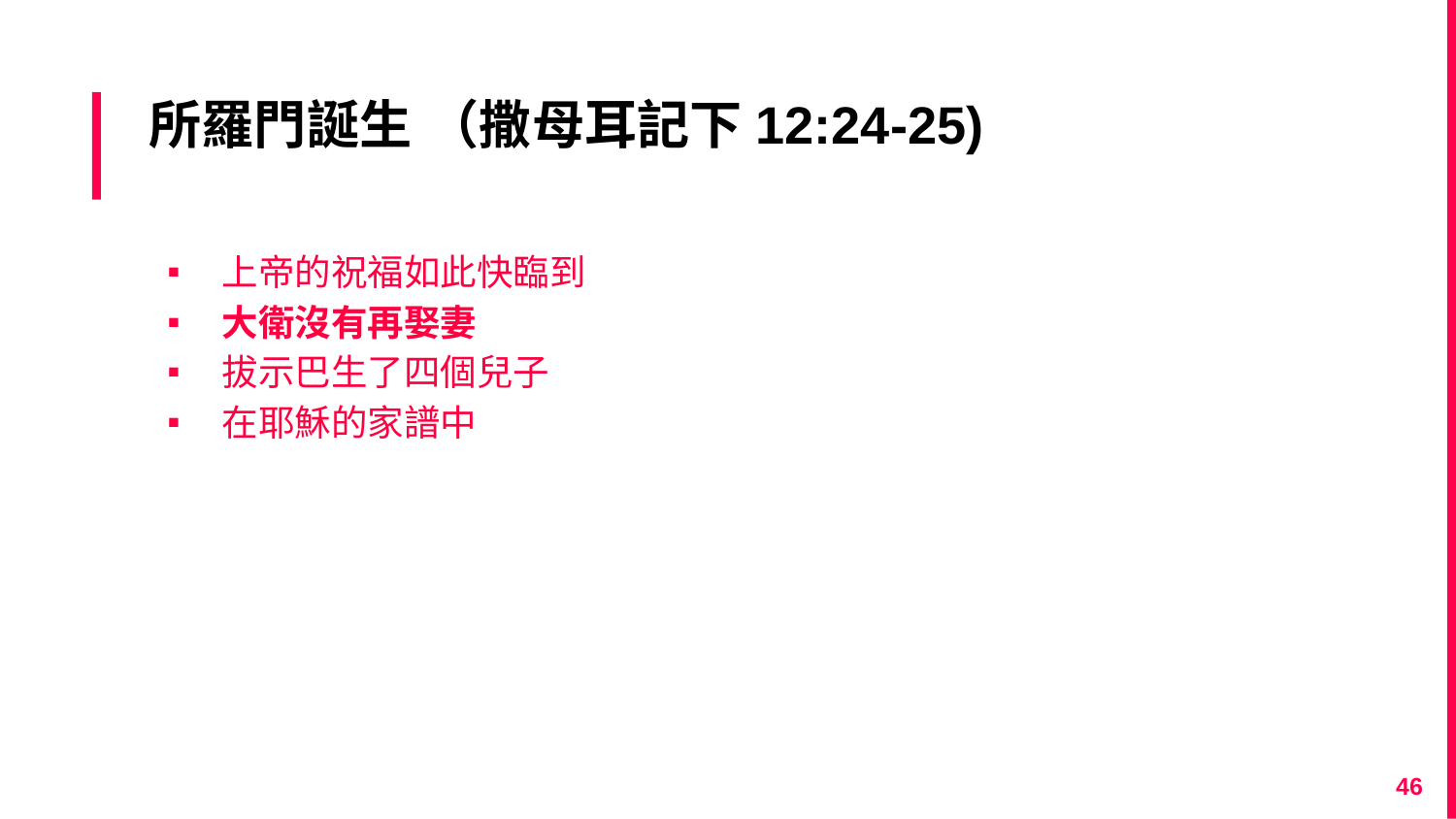

# 所羅門誕生 （撒母耳記下12:24-25)

上帝的祝福如此快臨到
大衛沒有再娶妻
拔示巴生了四個兒子
在耶穌的家譜中
46